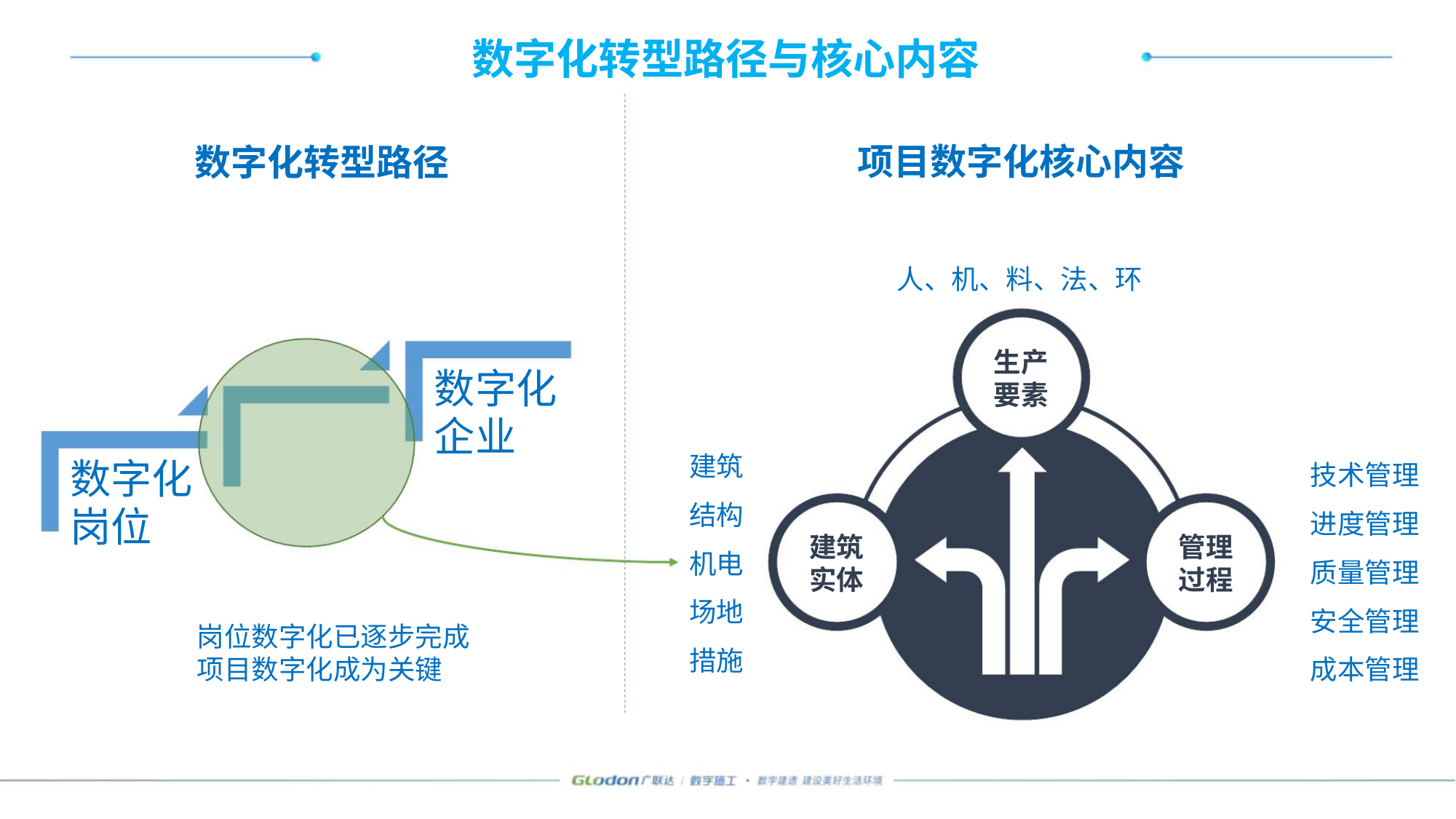

数字化转型路径与核心内容
项目数字化核心内容
数字化转型路径
人、机、料、法、环
生产
要素
数字化
企业
建筑
结构
机电
场地
措施
技术管理
进度管理
质量管理
安全管理
成本管理
数字化
岗位
建筑
实体
管理
过程
岗位数字化已逐步完成
项目数字化成为关键